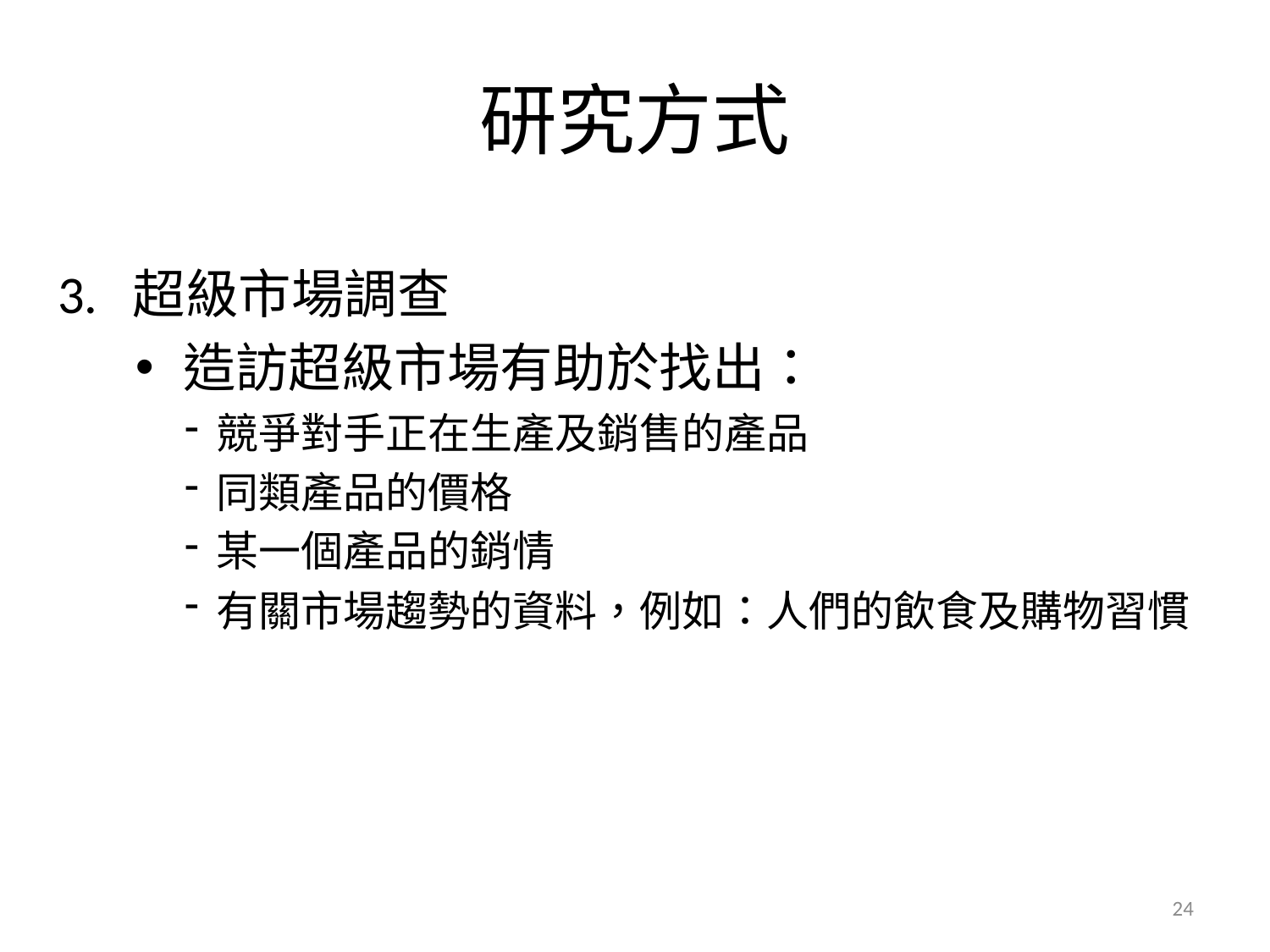

# 研究方式
3.	超級市場調查
造訪超級市場有助於找出：
競爭對手正在生產及銷售的產品
同類產品的價格
某一個產品的銷情
有關市場趨勢的資料，例如：人們的飲食及購物習慣
24